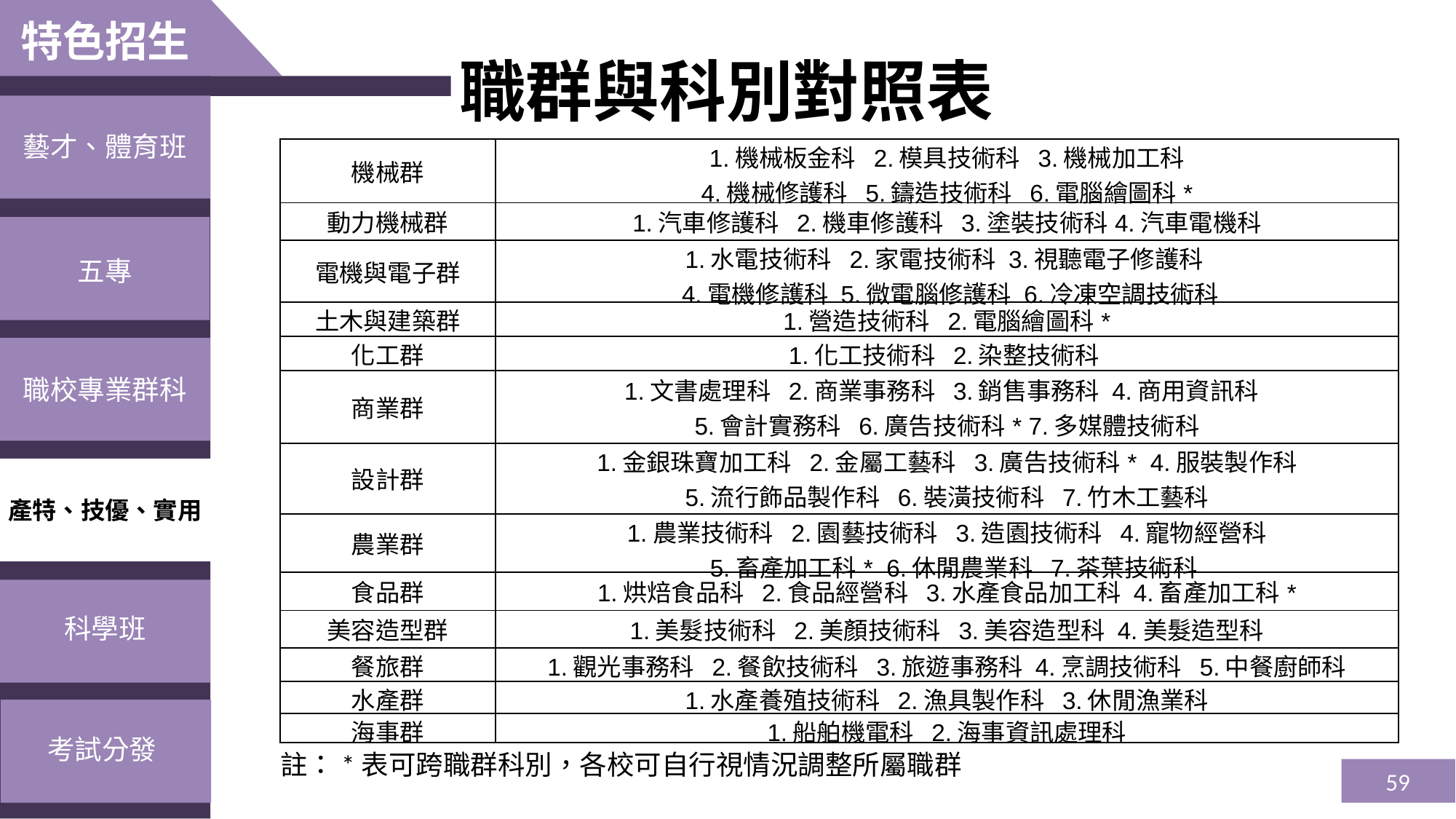

特色招生

職群與科別對照表

藝才、體育班
| 機械群 | 1.機械板金科  2.模具技術科  3.機械加工科 4.機械修護科  5.鑄造技術科  6.電腦繪圖科\* |
| --- | --- |
| 動力機械群 | 1.汽車修護科  2.機車修護科  3.塗裝技術科4.汽車電機科 |
| 電機與電子群 | 1.水電技術科  2.家電技術科 3.視聽電子修護科  4.電機修護科 5.微電腦修護科 6.冷凍空調技術科 |
| 土木與建築群 | 1.營造技術科  2.電腦繪圖科\* |
| 化工群 | 1.化工技術科  2.染整技術科 |
| 商業群 | 1.文書處理科  2.商業事務科  3.銷售事務科 4.商用資訊科  5.會計實務科  6.廣告技術科\* 7.多媒體技術科 |
| 設計群 | 1.金銀珠寶加工科  2.金屬工藝科 3.廣告技術科\* 4.服裝製作科 5.流行飾品製作科  6.裝潢技術科 7.竹木工藝科 |
| 農業群 | 1.農業技術科  2.園藝技術科  3.造園技術科  4.寵物經營科   5.畜產加工科\* 6.休閒農業科  7.茶葉技術科 |
| 食品群 | 1.烘焙食品科  2.食品經營科  3.水產食品加工科 4.畜產加工科\* |
| 美容造型群 | 1.美髮技術科  2.美顏技術科  3.美容造型科 4.美髮造型科 |
| 餐旅群 | 1.觀光事務科  2.餐飲技術科  3.旅遊事務科 4.烹調技術科  5.中餐廚師科 |
| 水產群 | 1.水產養殖技術科  2.漁具製作科 3.休閒漁業科 |
| 海事群 | 1.船舶機電科  2.海事資訊處理科 |

五專

職校專業群科

產特、技優、實用

科學班

考試分發
註：*表可跨職群科別，各校可自行視情況調整所屬職群

59